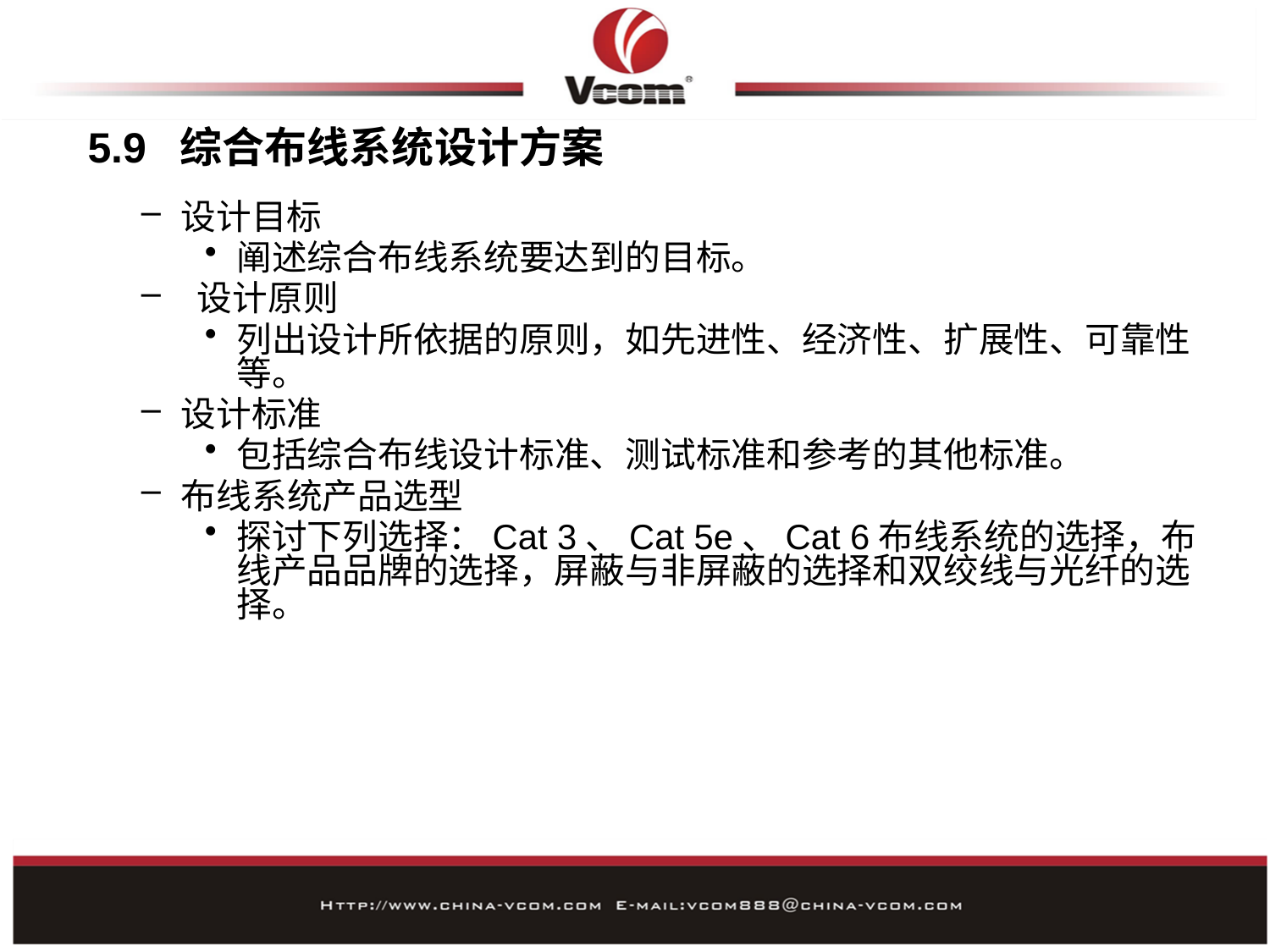

# 5.9  综合布线系统设计方案
设计目标
阐述综合布线系统要达到的目标。
 设计原则
列出设计所依据的原则，如先进性、经济性、扩展性、可靠性等。
设计标准
包括综合布线设计标准、测试标准和参考的其他标准。
布线系统产品选型
探讨下列选择：Cat 3、Cat 5e、Cat 6布线系统的选择，布线产品品牌的选择，屏蔽与非屏蔽的选择和双绞线与光纤的选择。